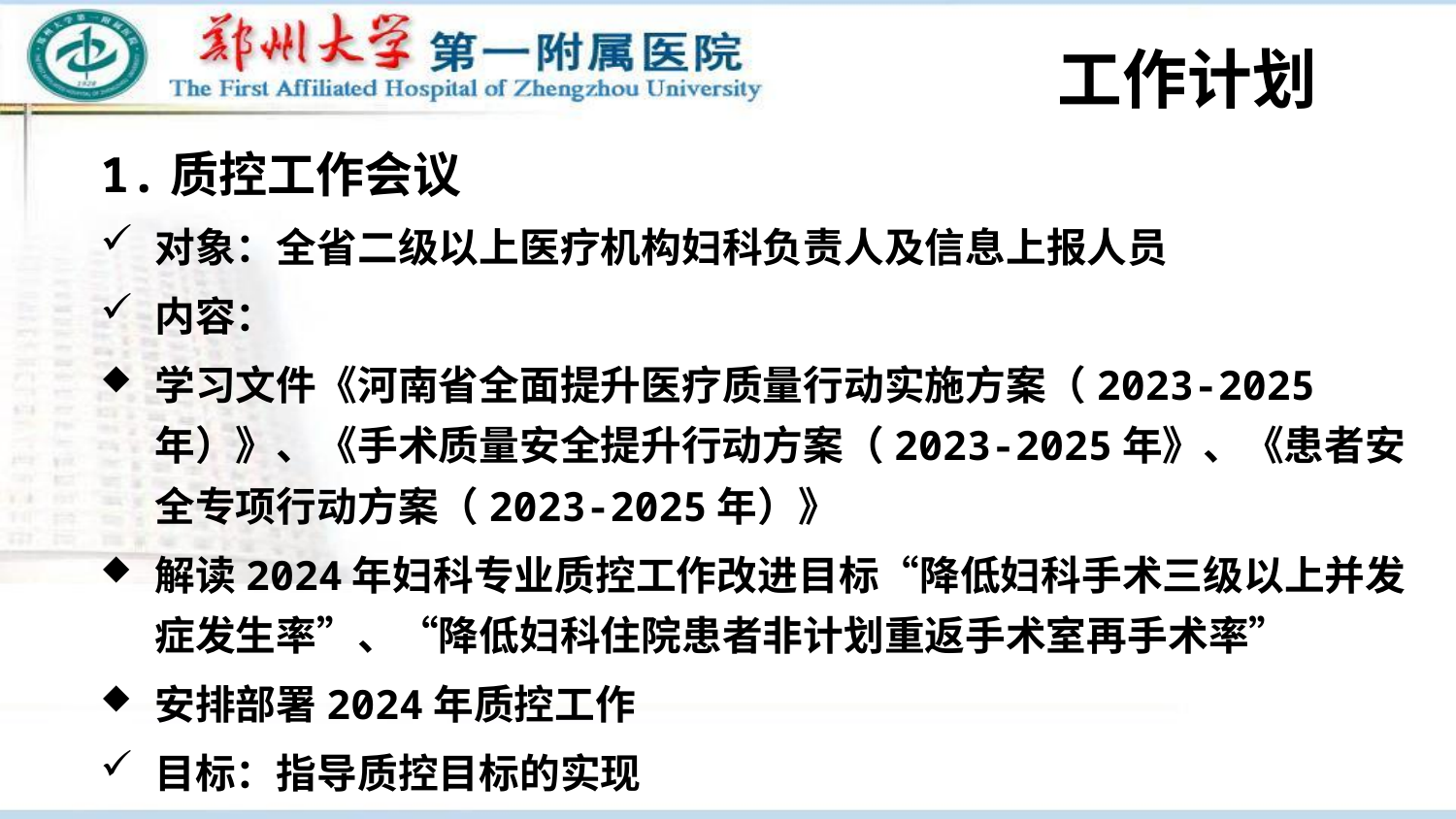

# 工作计划
1.质控工作会议
对象：全省二级以上医疗机构妇科负责人及信息上报人员
内容：
学习文件《河南省全面提升医疗质量行动实施方案（2023-2025年）》、《手术质量安全提升行动方案（2023-2025年》、《患者安全专项行动方案（2023-2025年）》
解读2024年妇科专业质控工作改进目标“降低妇科手术三级以上并发症发生率”、“降低妇科住院患者非计划重返手术室再手术率”
安排部署2024年质控工作
目标：指导质控目标的实现